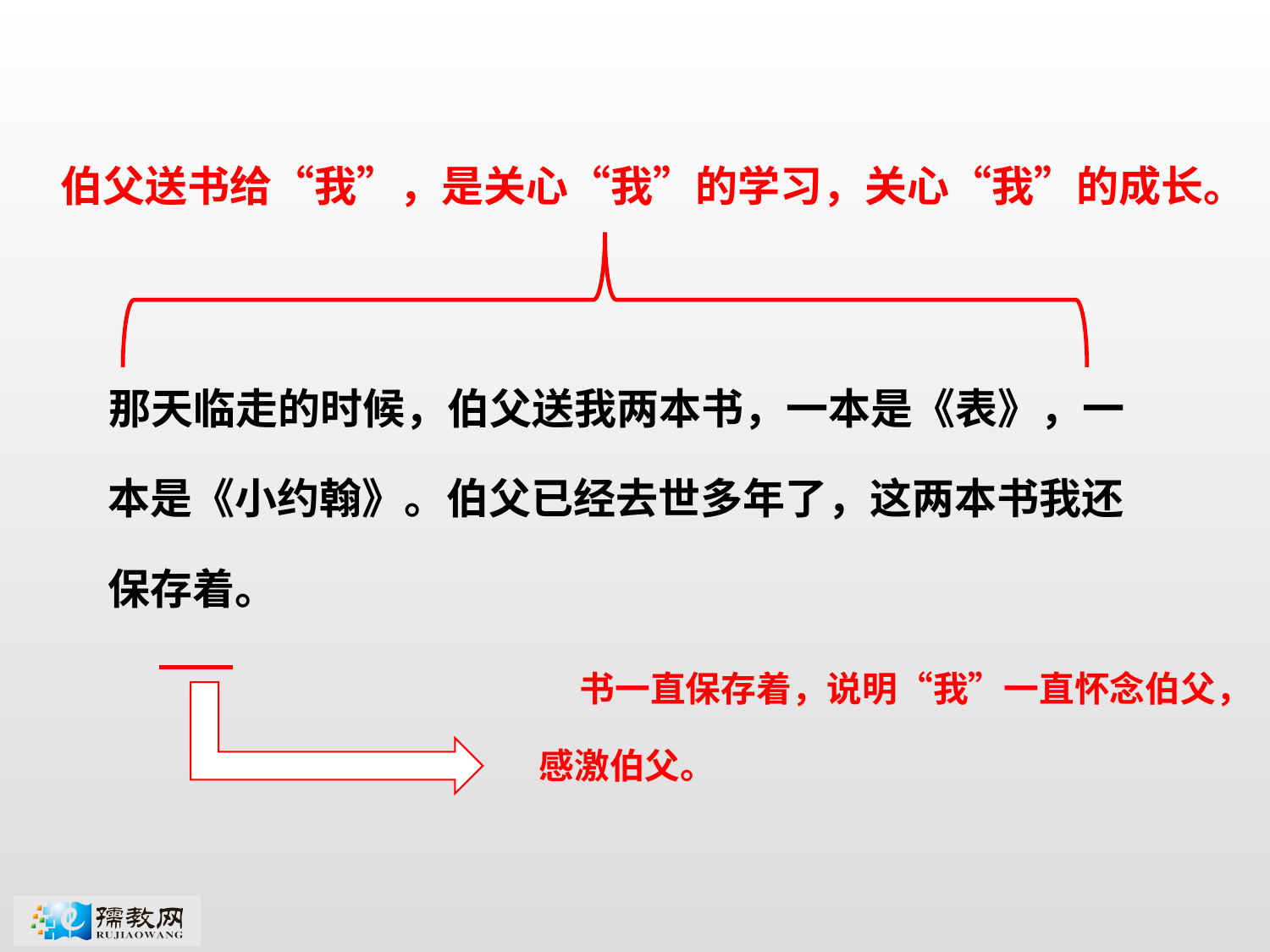

伯父送书给“我”，是关心“我”的学习，关心“我”的成长。
    那天临走的时候，伯父送我两本书，一本是《表》，一本是《小约翰》。伯父已经去世多年了，这两本书我还保存着。

    书一直保存着，说明“我”一直怀念伯父，
感激伯父。